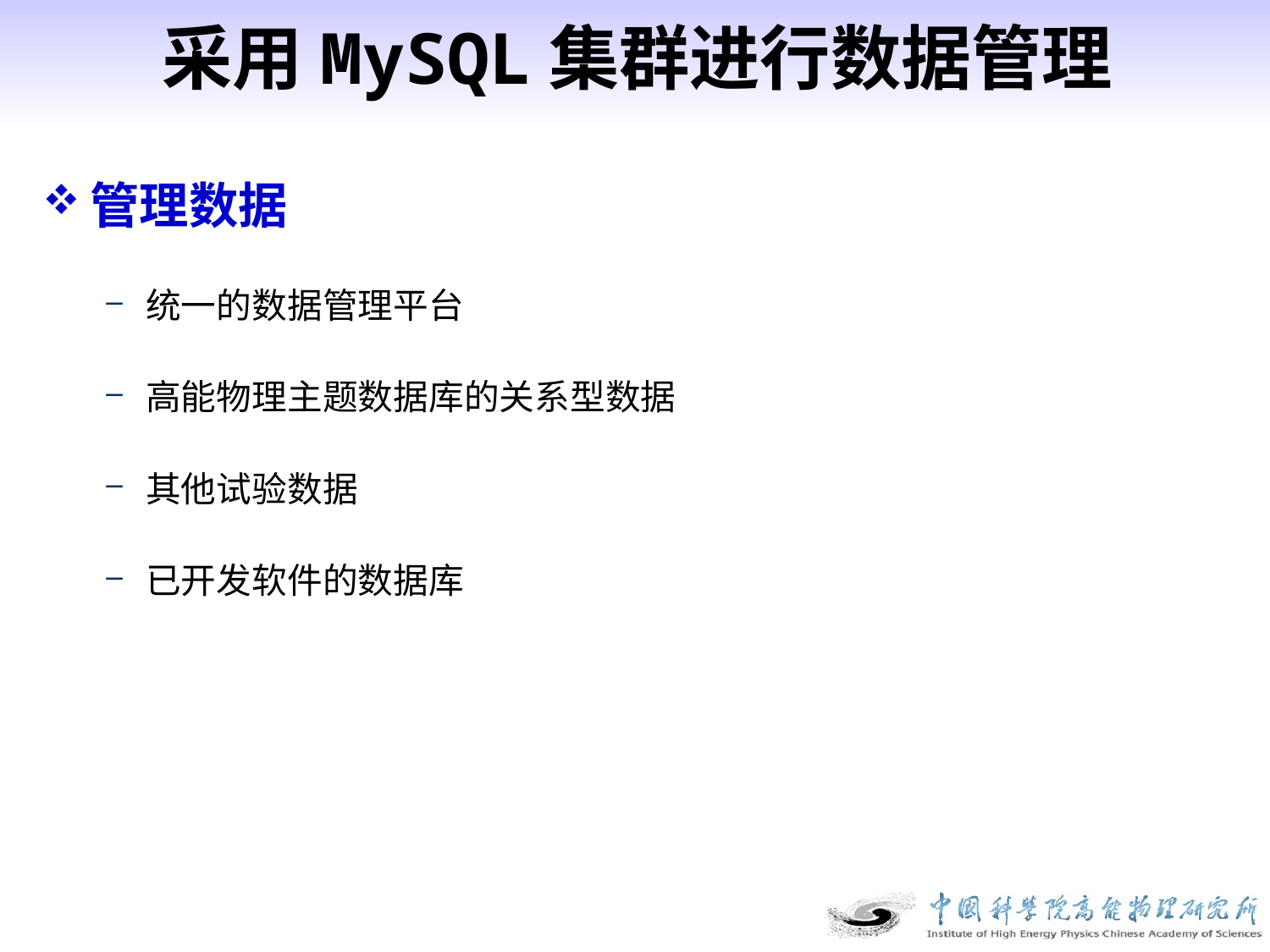

# 采用MySQL集群进行数据管理
管理数据
统一的数据管理平台
高能物理主题数据库的关系型数据
其他试验数据
已开发软件的数据库